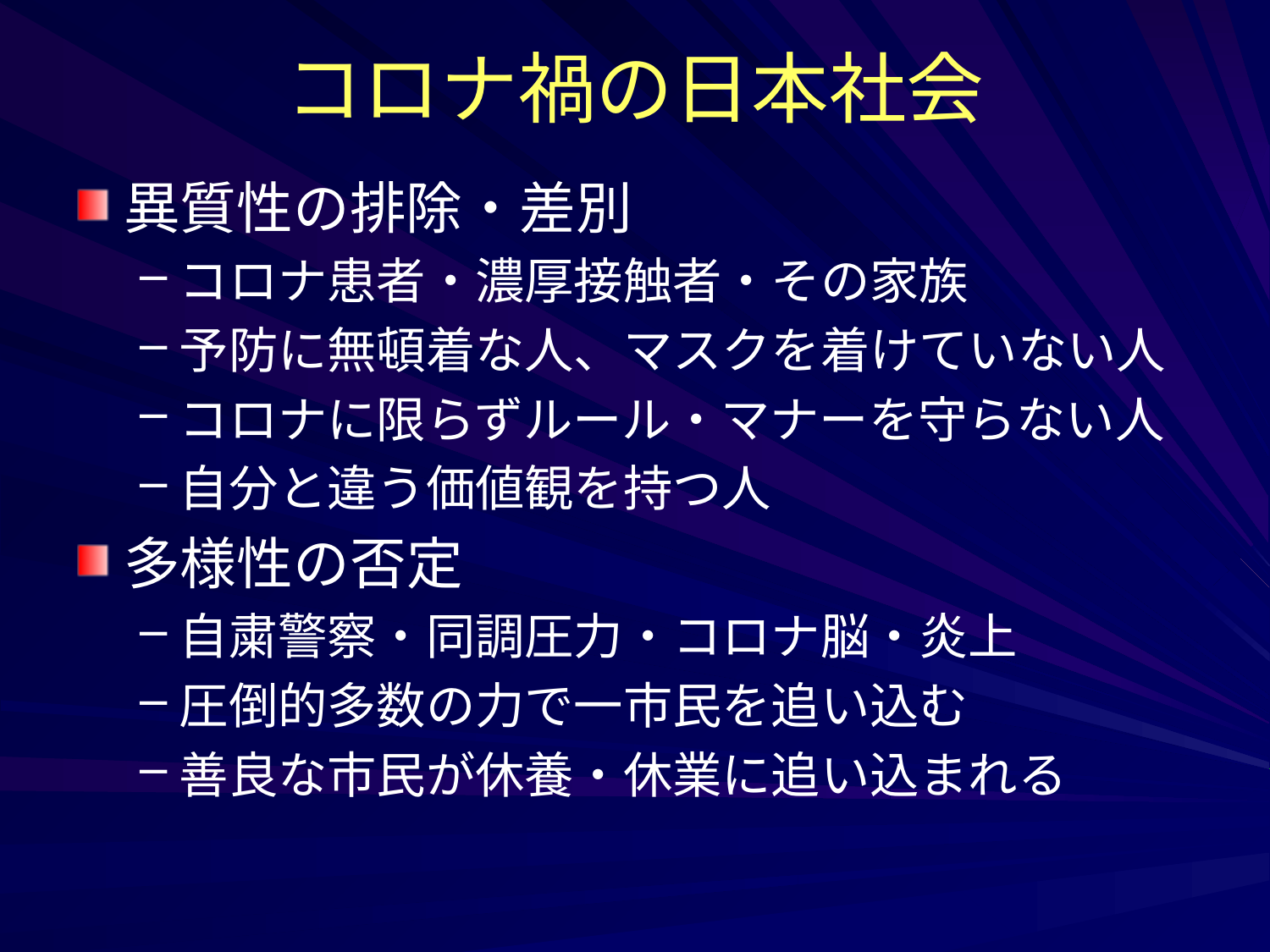

# コロナ禍の日本社会
異質性の排除・差別
コロナ患者・濃厚接触者・その家族
予防に無頓着な人、マスクを着けていない人
コロナに限らずルール・マナーを守らない人
自分と違う価値観を持つ人
多様性の否定
自粛警察・同調圧力・コロナ脳・炎上
圧倒的多数の力で一市民を追い込む
善良な市民が休養・休業に追い込まれる